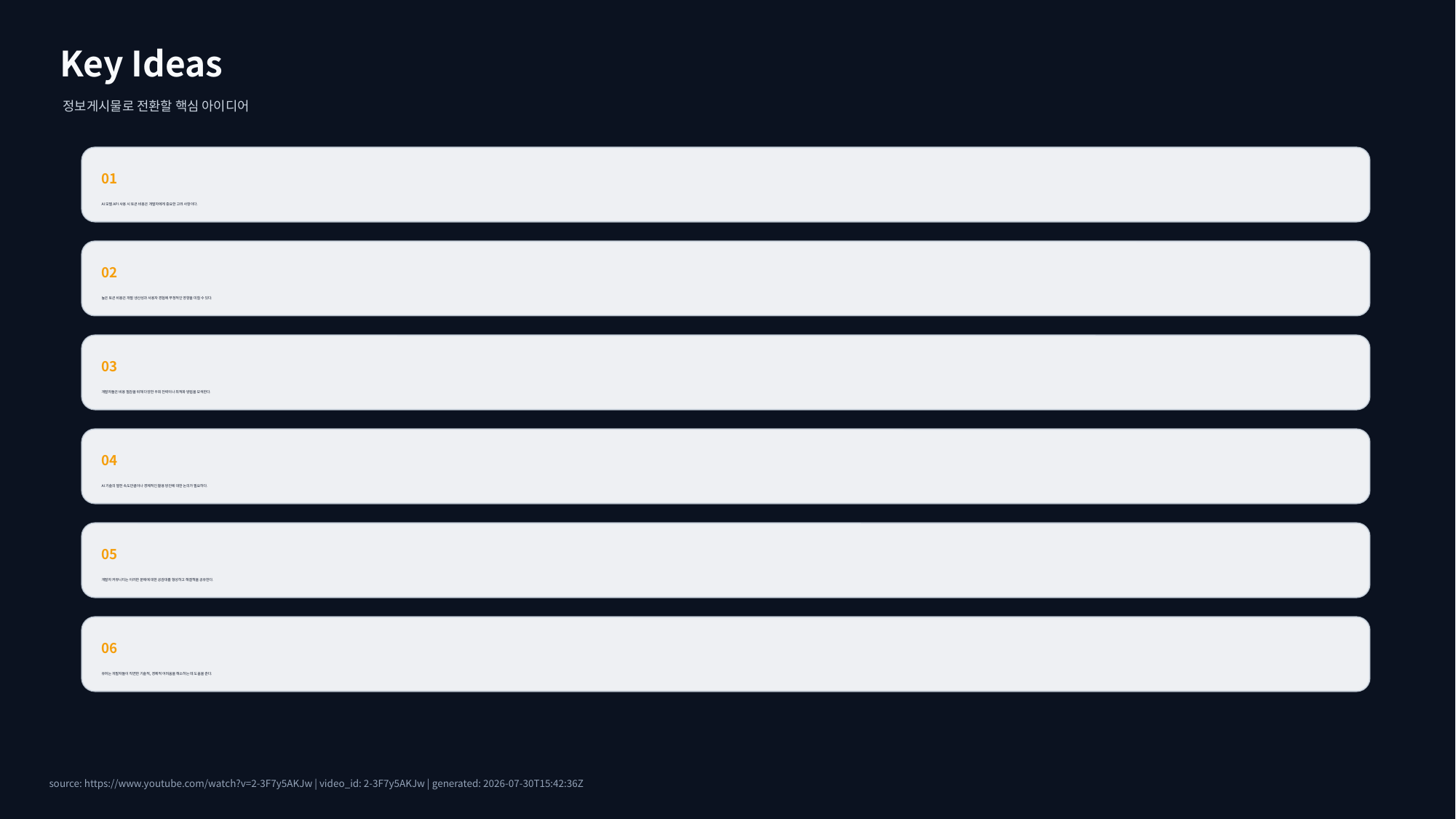

Key Ideas
정보게시물로 전환할 핵심 아이디어

01
AI 모델 API 사용 시 토큰 비용은 개발자에게 중요한 고려 사항이다.

02
높은 토큰 비용은 개발 생산성과 사용자 경험에 부정적인 영향을 미칠 수 있다.

03
개발자들은 비용 절감을 위해 다양한 우회 전략이나 최적화 방법을 모색한다.

04
AI 기술의 발전 속도만큼이나 경제적인 활용 방안에 대한 논의가 필요하다.

05
개발자 커뮤니티는 이러한 문제에 대한 공감대를 형성하고 해결책을 공유한다.

06
유머는 개발자들이 직면한 기술적, 경제적 어려움을 해소하는 데 도움을 준다.
source: https://www.youtube.com/watch?v=2-3F7y5AKJw | video_id: 2-3F7y5AKJw | generated: 2026-07-30T15:42:36Z